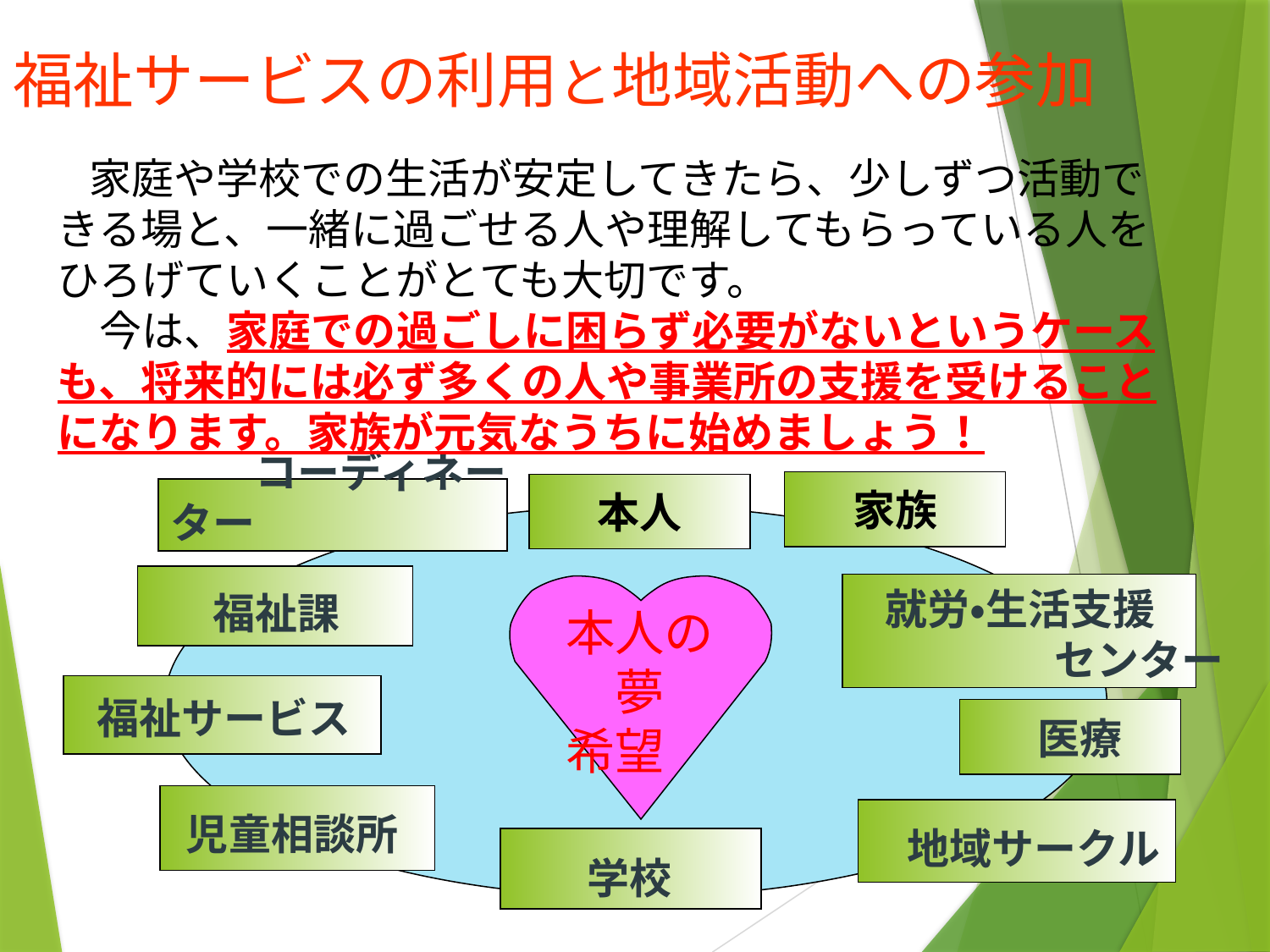

福祉サービスの利用と地域活動への参加
　家庭や学校での生活が安定してきたら、少しずつ活動できる場と、一緒に過ごせる人や理解してもらっている人をひろげていくことがとても大切です。
　今は、家庭での過ごしに困らず必要がないというケースも、将来的には必ず多くの人や事業所の支援を受けることになります。家族が元気なうちに始めましょう！
家族
本人

　　　　　　　　　　コーディネーター

福祉課
就労・生活支援　　　　　センター
本人の夢
希望

福祉サービス

医療

児童相談所
地域サークル

学校